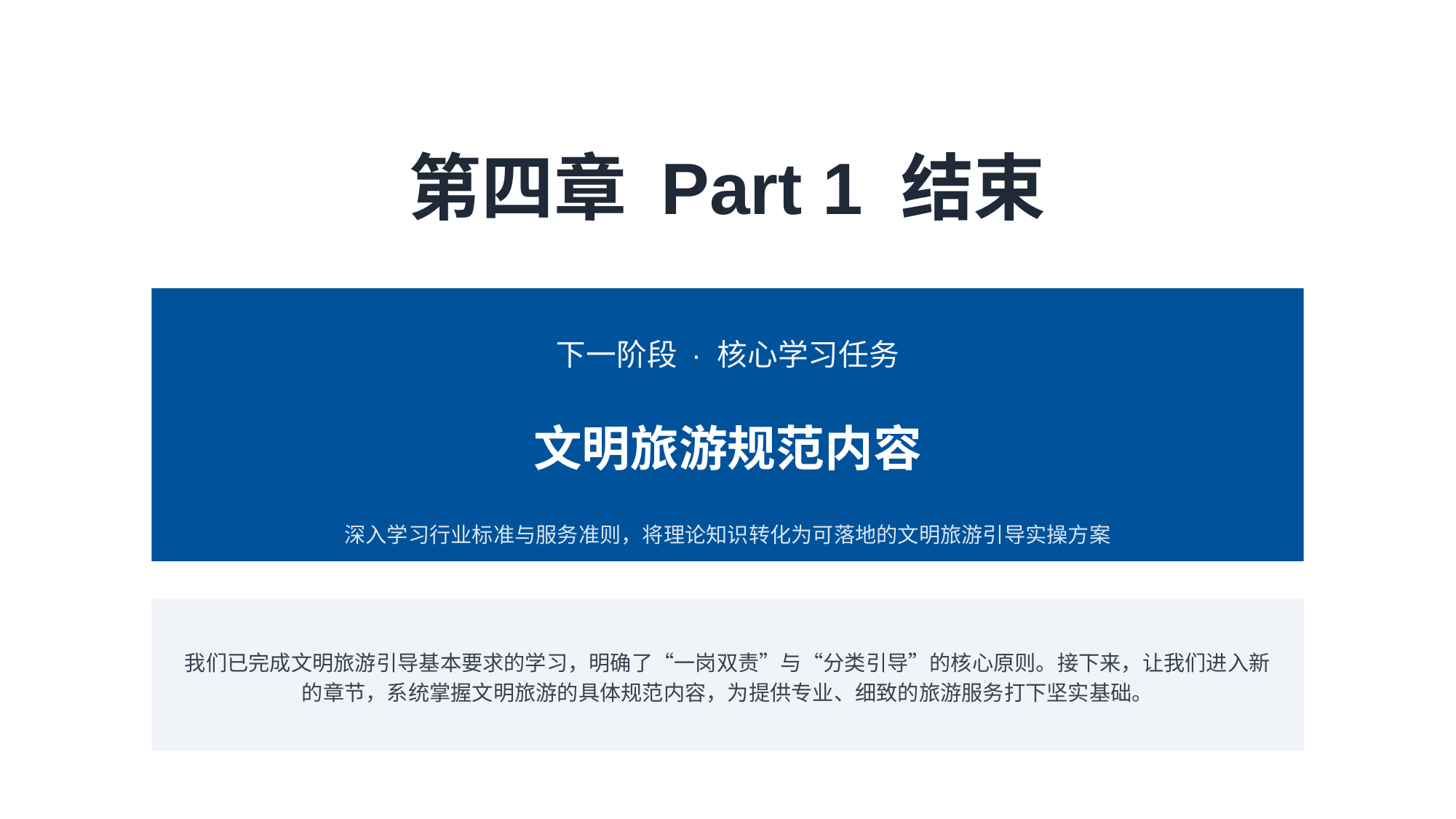

第四章 Part 1 结束

下一阶段 · 核心学习任务
文明旅游规范内容
深入学习行业标准与服务准则，将理论知识转化为可落地的文明旅游引导实操方案

我们已完成文明旅游引导基本要求的学习，明确了“一岗双责”与“分类引导”的核心原则。接下来，让我们进入新的章节，系统掌握文明旅游的具体规范内容，为提供专业、细致的旅游服务打下坚实基础。